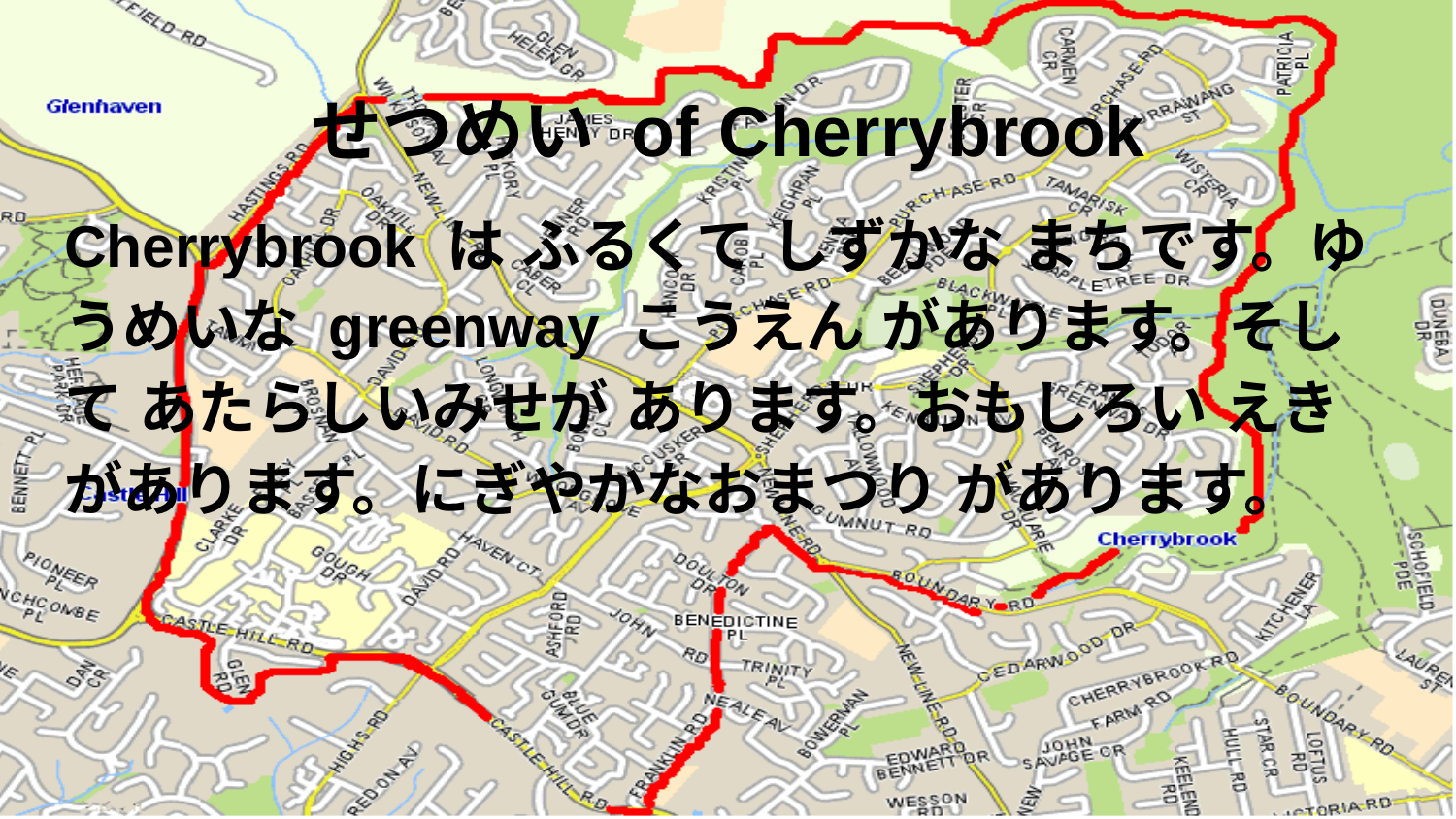

# せつめい of Cherrybrook
Cherrybrook は ふるくて しずかな まちです。ゆうめいな greenway こうえん があります。そして あたらしいみせが あります。おもしろい えきがあります。にぎやかなおまつり があります。